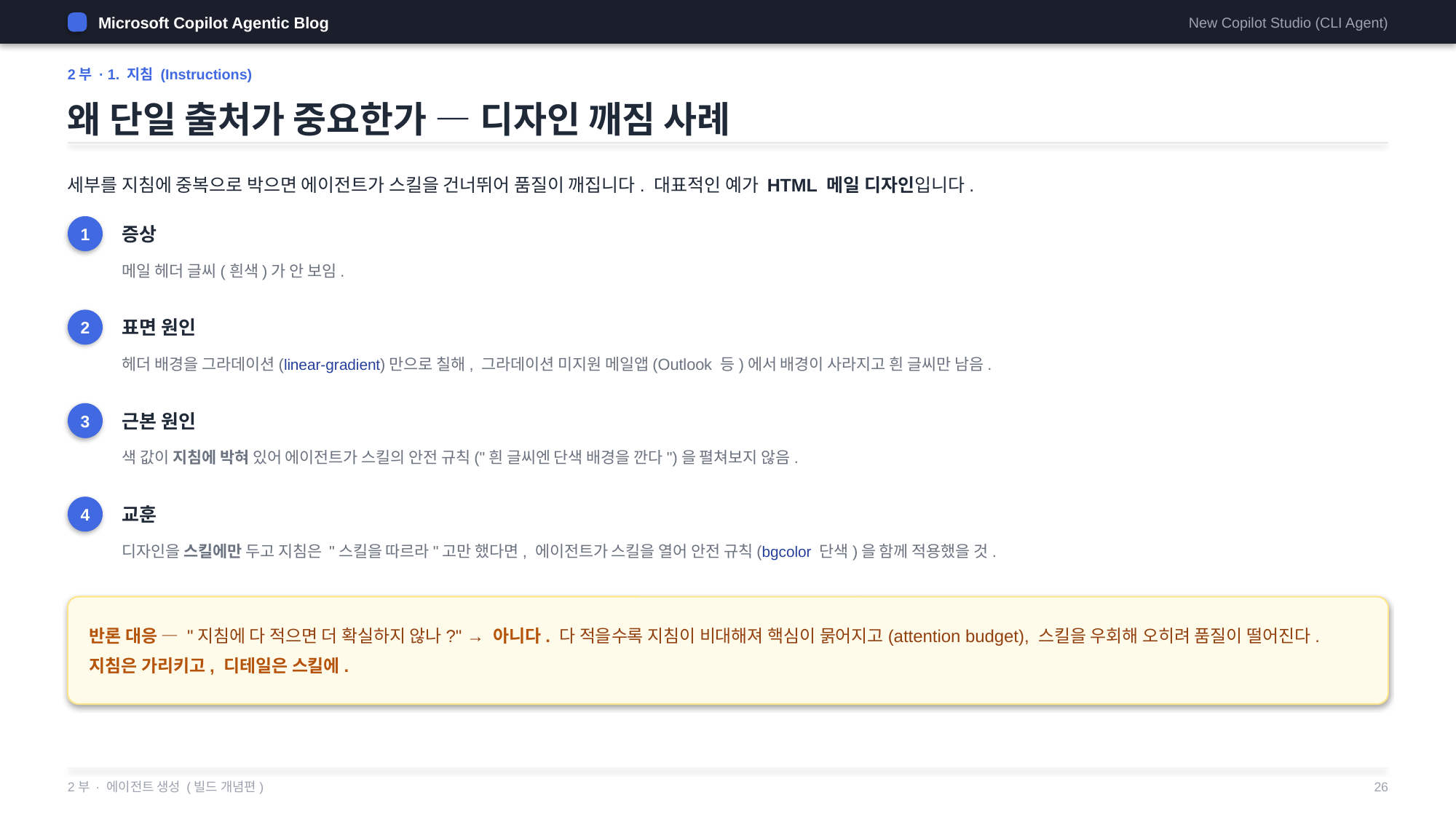

Microsoft Copilot Agentic Blog
New Copilot Studio (CLI Agent)

2부 · 1. 지침 (Instructions)
왜 단일 출처가 중요한가 — 디자인 깨짐 사례

세부를 지침에 중복으로 박으면 에이전트가 스킬을 건너뛰어 품질이 깨집니다. 대표적인 예가 HTML 메일 디자인입니다.
1
증상
메일 헤더 글씨(흰색)가 안 보임.
2
표면 원인
헤더 배경을 그라데이션(linear-gradient)만으로 칠해, 그라데이션 미지원 메일앱(Outlook 등)에서 배경이 사라지고 흰 글씨만 남음.
3
근본 원인
색 값이 지침에 박혀 있어 에이전트가 스킬의 안전 규칙("흰 글씨엔 단색 배경을 깐다")을 펼쳐보지 않음.
4
교훈
디자인을 스킬에만 두고 지침은 "스킬을 따르라"고만 했다면, 에이전트가 스킬을 열어 안전 규칙(bgcolor 단색)을 함께 적용했을 것.

반론 대응 — "지침에 다 적으면 더 확실하지 않나?" → 아니다. 다 적을수록 지침이 비대해져 핵심이 묽어지고(attention budget), 스킬을 우회해 오히려 품질이 떨어진다. 지침은 가리키고, 디테일은 스킬에.

2부 · 에이전트 생성 (빌드 개념편)
26